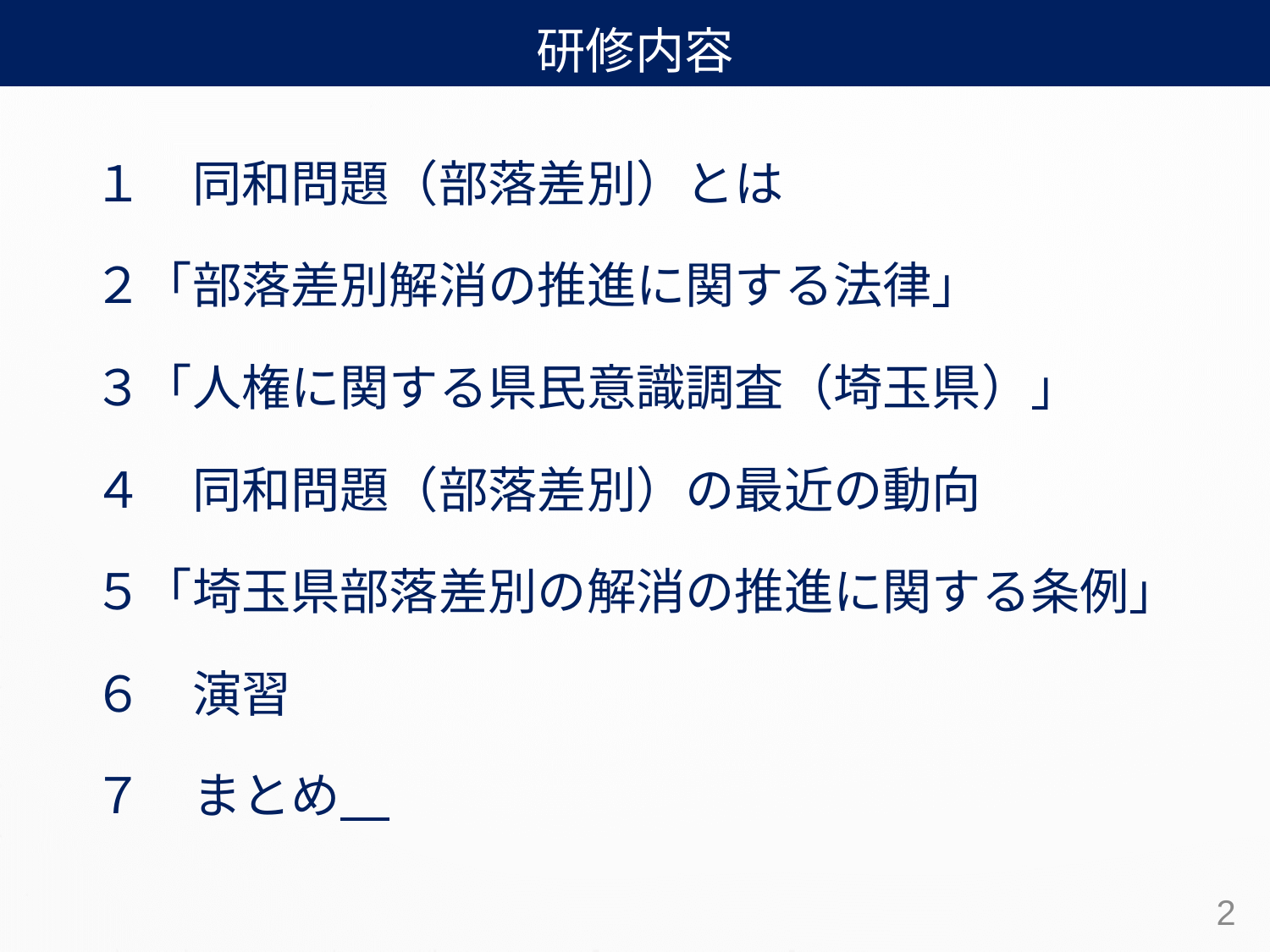

研修内容
１　同和問題（部落差別）とは
２「部落差別解消の推進に関する法律」
３「人権に関する県民意識調査（埼玉県）」
４　同和問題（部落差別）の最近の動向
５「埼玉県部落差別の解消の推進に関する条例」
６　演習
７　まとめ
2